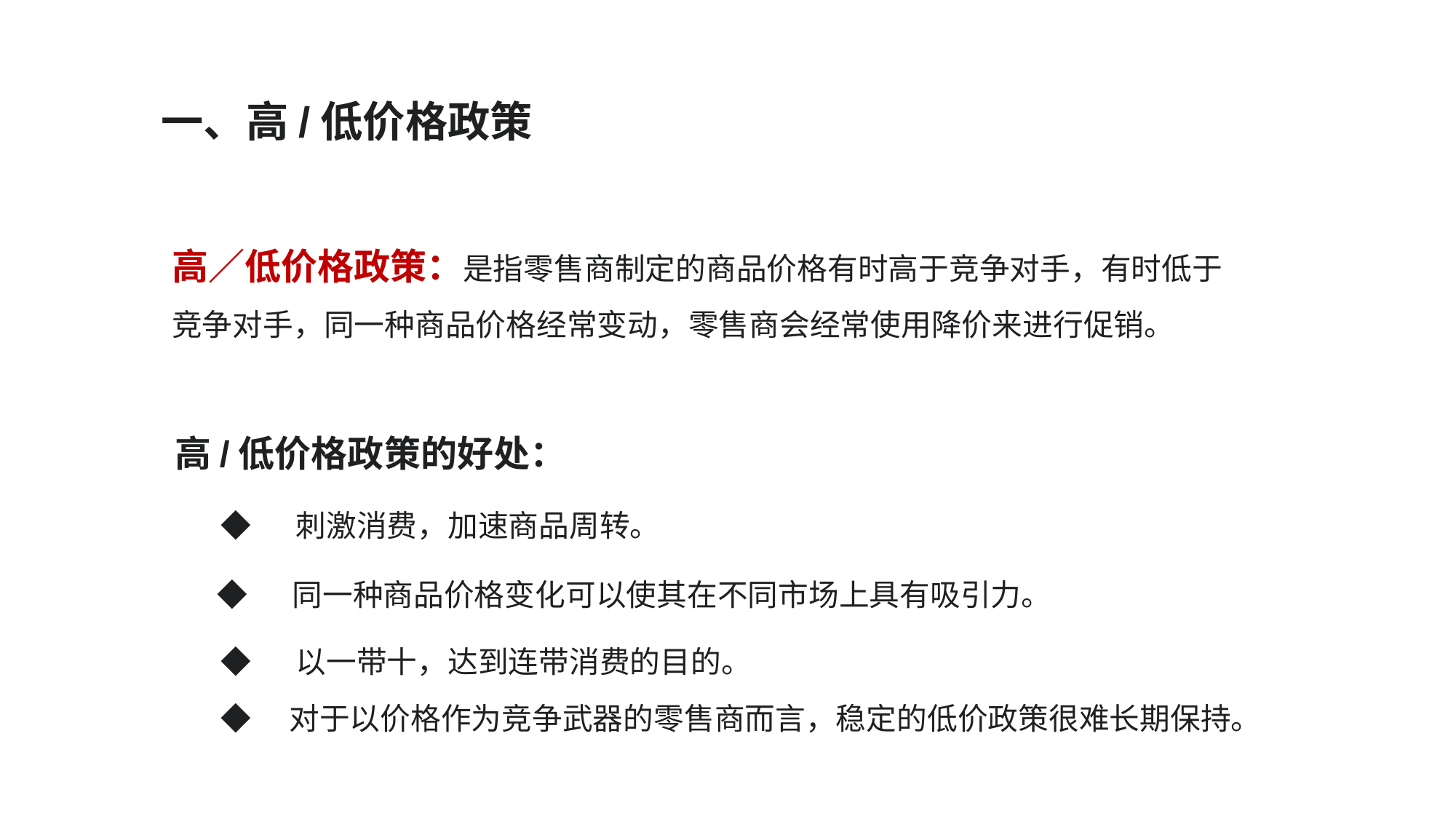

一、高/低价格政策
高／低价格政策：是指零售商制定的商品价格有时高于竞争对手，有时低于竞争对手，同一种商品价格经常变动，零售商会经常使用降价来进行促销。
高/低价格政策的好处：
◆ 　刺激消费，加速商品周转。
◆ 　同一种商品价格变化可以使其在不同市场上具有吸引力。
◆ 　以一带十，达到连带消费的目的。
◆　对于以价格作为竞争武器的零售商而言，稳定的低价政策很难长期保持。